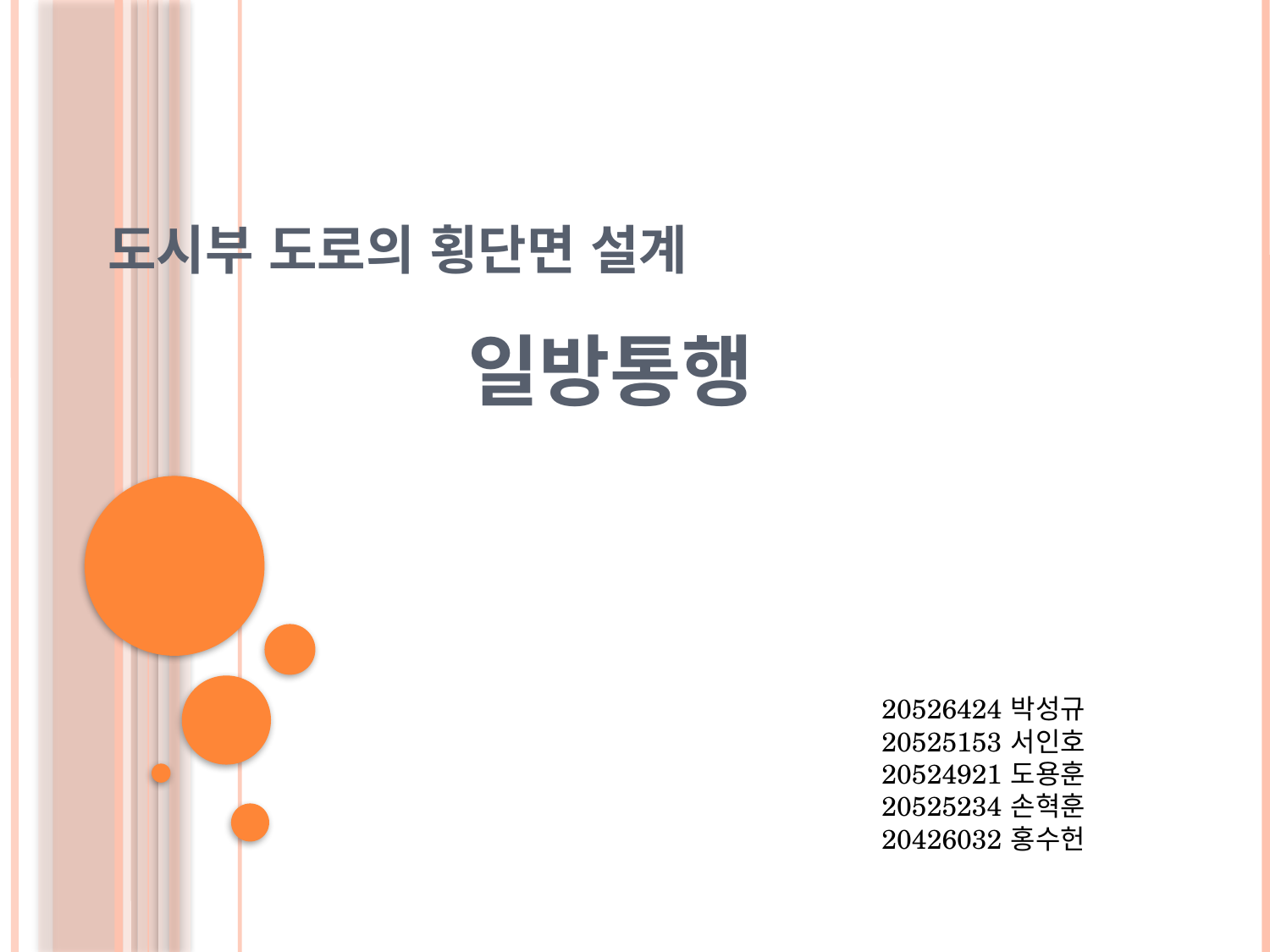

# 도시부 도로의 횡단면 설계
일방통행
20526424 박성규
20525153 서인호
20524921 도용훈
20525234 손혁훈
20426032 홍수헌